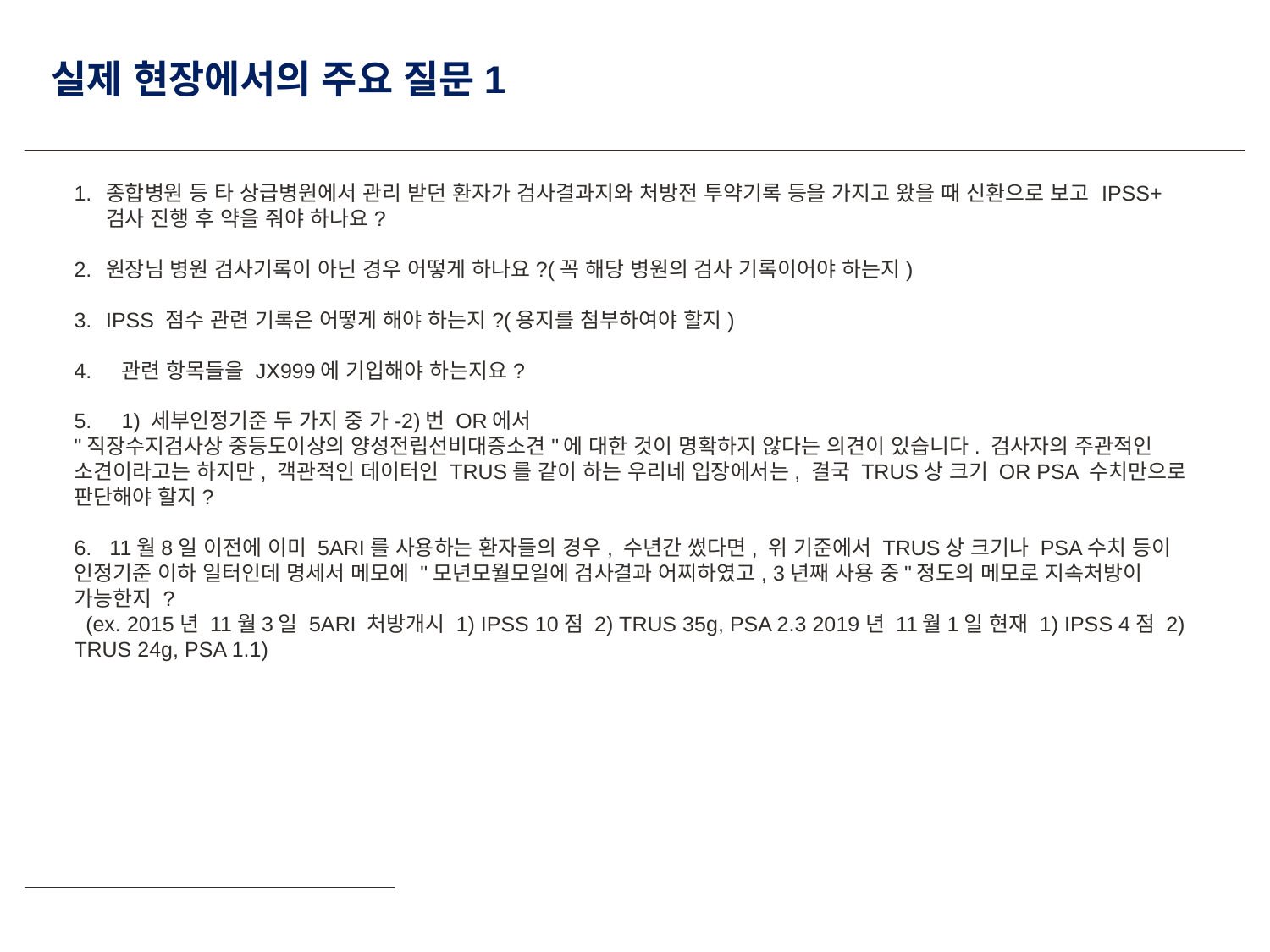

# 실제 현장에서의 주요 질문1
종합병원 등 타 상급병원에서 관리 받던 환자가 검사결과지와 처방전 투약기록 등을 가지고 왔을 때 신환으로 보고 IPSS+검사 진행 후 약을 줘야 하나요?

원장님 병원 검사기록이 아닌 경우 어떻게 하나요?(꼭 해당 병원의 검사 기록이어야 하는지)

IPSS 점수 관련 기록은 어떻게 해야 하는지?(용지를 첨부하여야 할지)

관련 항목들을 JX999에 기입해야 하는지요?

1) 세부인정기준 두 가지 중 가-2)번 OR에서
"직장수지검사상 중등도이상의 양성전립선비대증소견"에 대한 것이 명확하지 않다는 의견이 있습니다. 검사자의 주관적인 소견이라고는 하지만, 객관적인 데이터인 TRUS를 같이 하는 우리네 입장에서는, 결국 TRUS상 크기 OR PSA 수치만으로 판단해야 할지?

6.   11월8일 이전에 이미 5ARI를 사용하는 환자들의 경우, 수년간 썼다면, 위 기준에서 TRUS상 크기나 PSA수치 등이 인정기준 이하 일터인데 명세서 메모에 "모년모월모일에 검사결과 어찌하였고, 3년째 사용 중"정도의 메모로 지속처방이 가능한지 ?
  (ex. 2015년 11월3일 5ARI 처방개시 1) IPSS 10점 2) TRUS 35g, PSA 2.3 2019년 11월1일 현재 1) IPSS 4점 2) TRUS 24g, PSA 1.1)